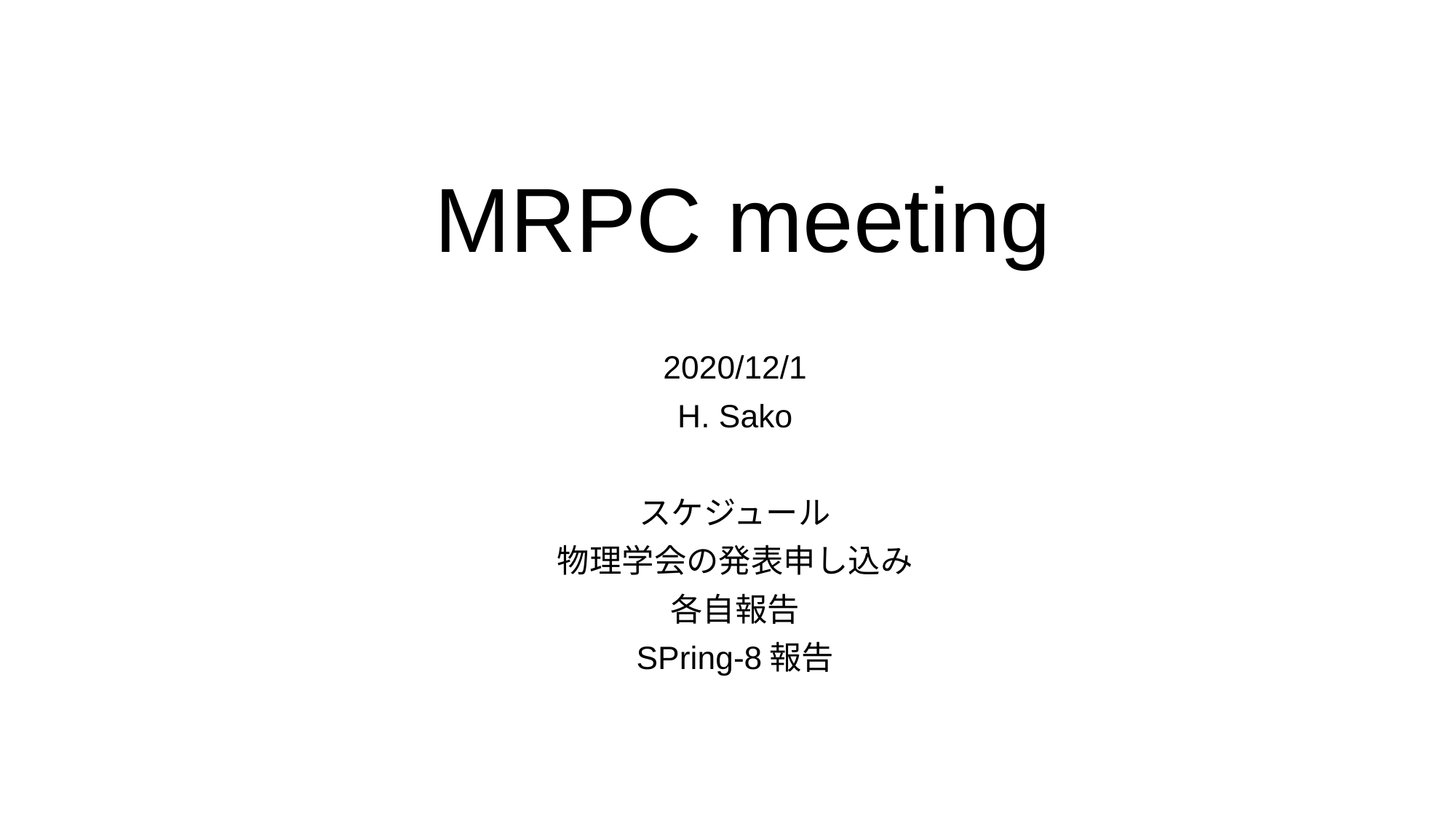

# MRPC meeting
2020/12/1
H. Sako

スケジュール
物理学会の発表申し込み
各自報告
SPring-8報告